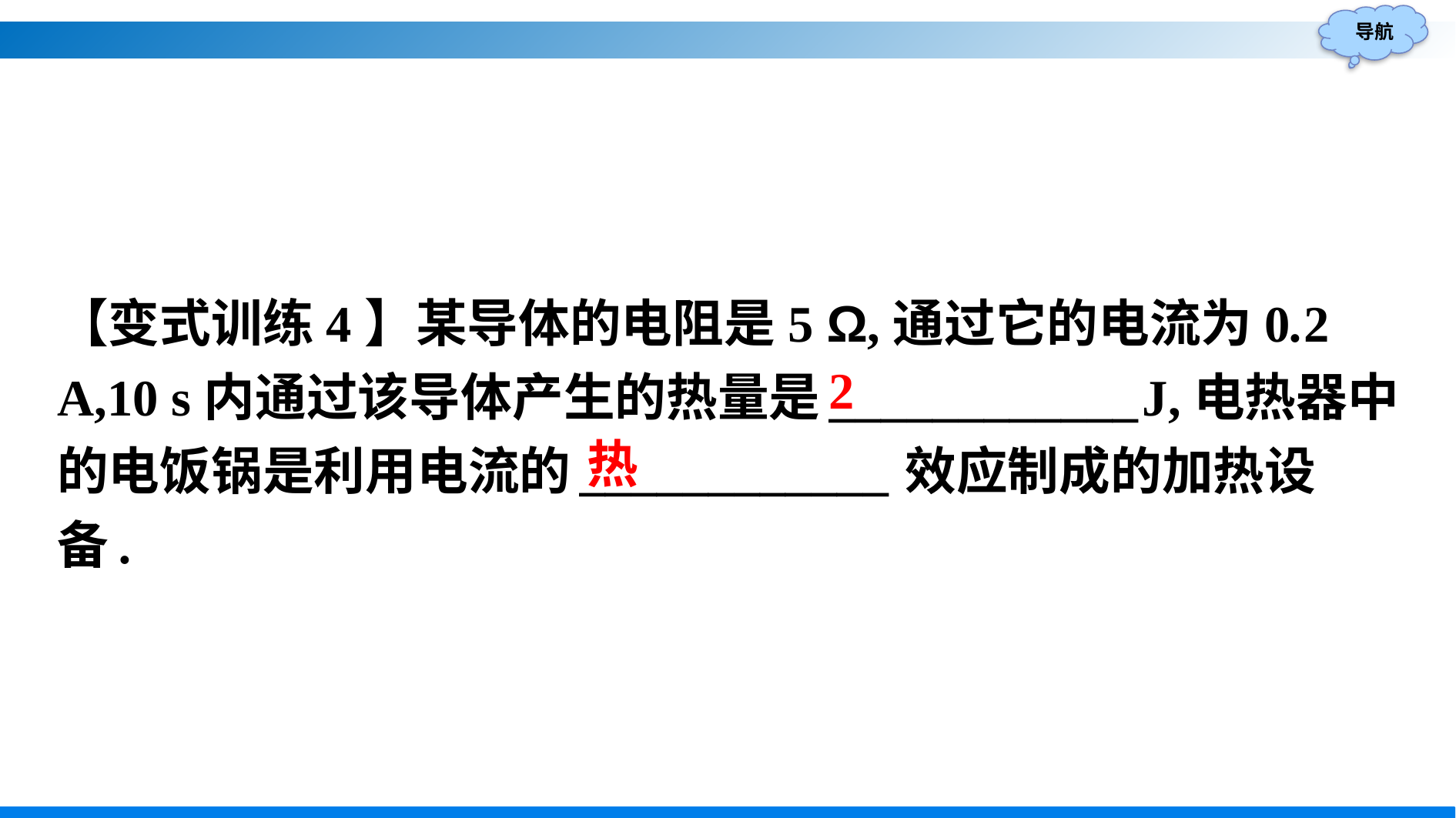

【变式训练4】某导体的电阻是5 Ω,通过它的电流为0.2 A,10 s内通过该导体产生的热量是____________J,电热器中的电饭锅是利用电流的____________效应制成的加热设备.
2
热